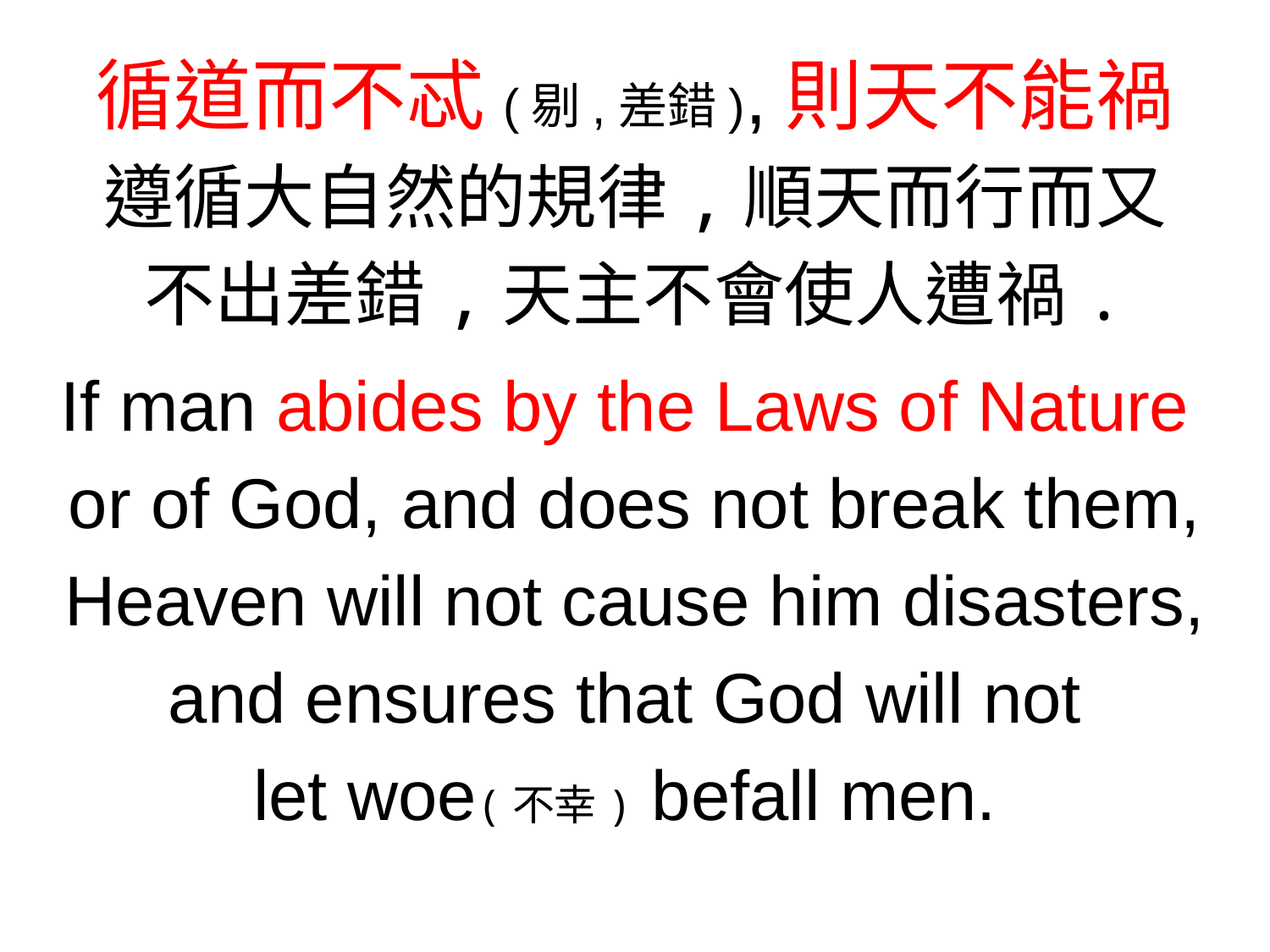

循道而不忒(剔,差錯),則天不能禍
遵循大自然的規律,順天而行而又
不出差錯,天主不會使人遭禍.
If man abides by the Laws of Nature
or of God, and does not break them, Heaven will not cause him disasters, and ensures that God will not
let woe(不幸) befall men.